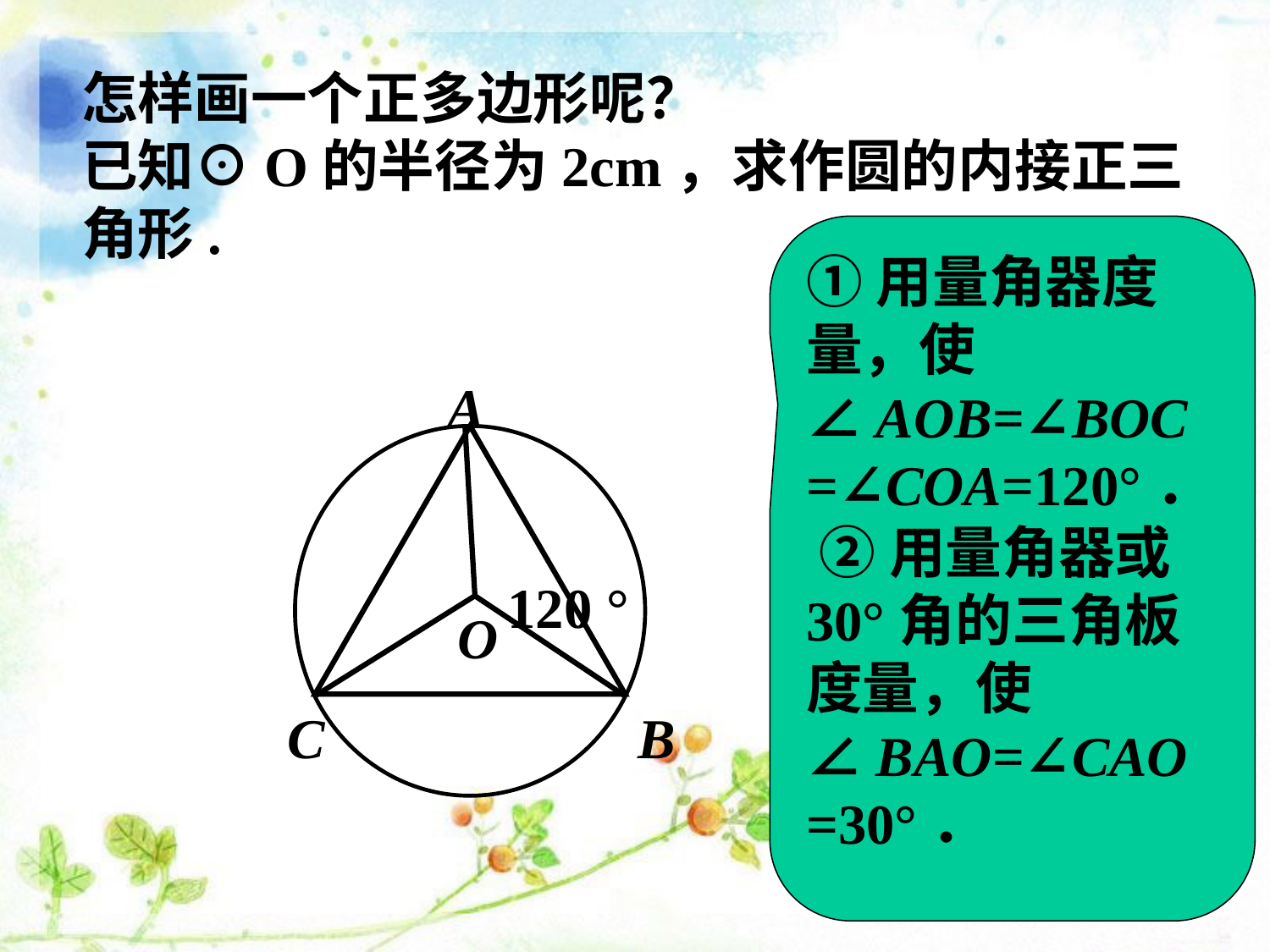

怎样画一个正多边形呢？
已知⊙O的半径为2cm，求作圆的内接正三角形.
①用量角器度量，使∠AOB=∠BOC=∠COA=120°．
 ②用量角器或30°角的三角板度量，使∠BAO=∠CAO=30°．

A

120 °

O

C
B